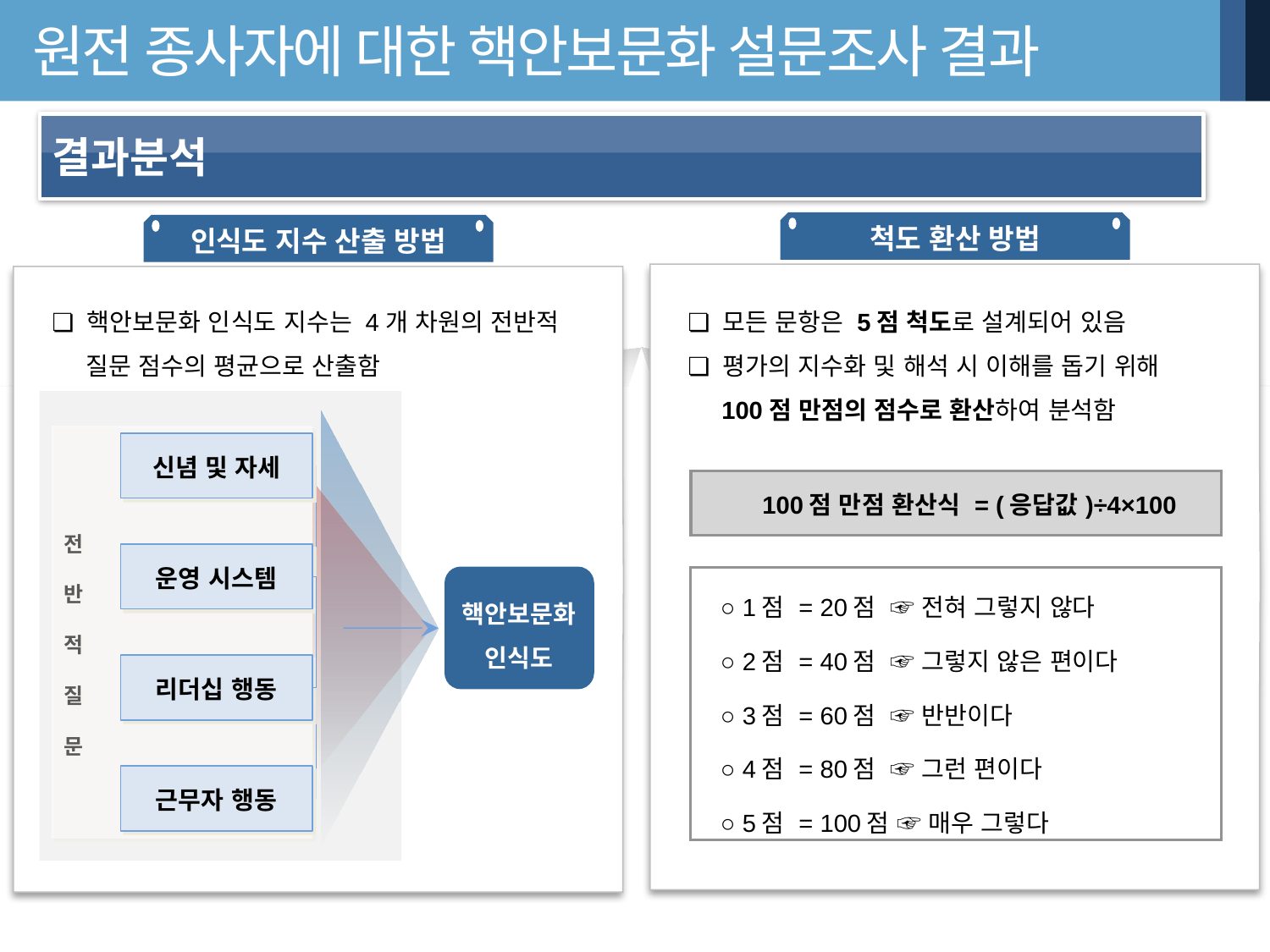

# 원전 종사자에 대한 핵안보문화 설문조사 결과
결과분석

척도 환산 방법

인식도 지수 산출 방법

❏ 핵안보문화 인식도 지수는 4개 차원의 전반적
    질문 점수의 평균으로 산출함
❏ 모든 문항은 5점 척도로 설계되어 있음
❏ 평가의 지수화 및 해석 시 이해를 돕기 위해
    100점 만점의 점수로 환산하여 분석함

전
반
적
질
문
신념 및 자세
운영 시스템
핵안보문화
인식도
리더십 행동
근무자 행동
| 100점 만점 환산식 = (응답값)÷4×100 |
| --- |

| ○ 1점 = 20점 ☞ 전혀 그렇지 않다 ○ 2점 = 40점 ☞ 그렇지 않은 편이다 ○ 3점 = 60점 ☞ 반반이다 ○ 4점 = 80점 ☞ 그런 편이다 ○ 5점 = 100점 ☞ 매우 그렇다 |
| --- |